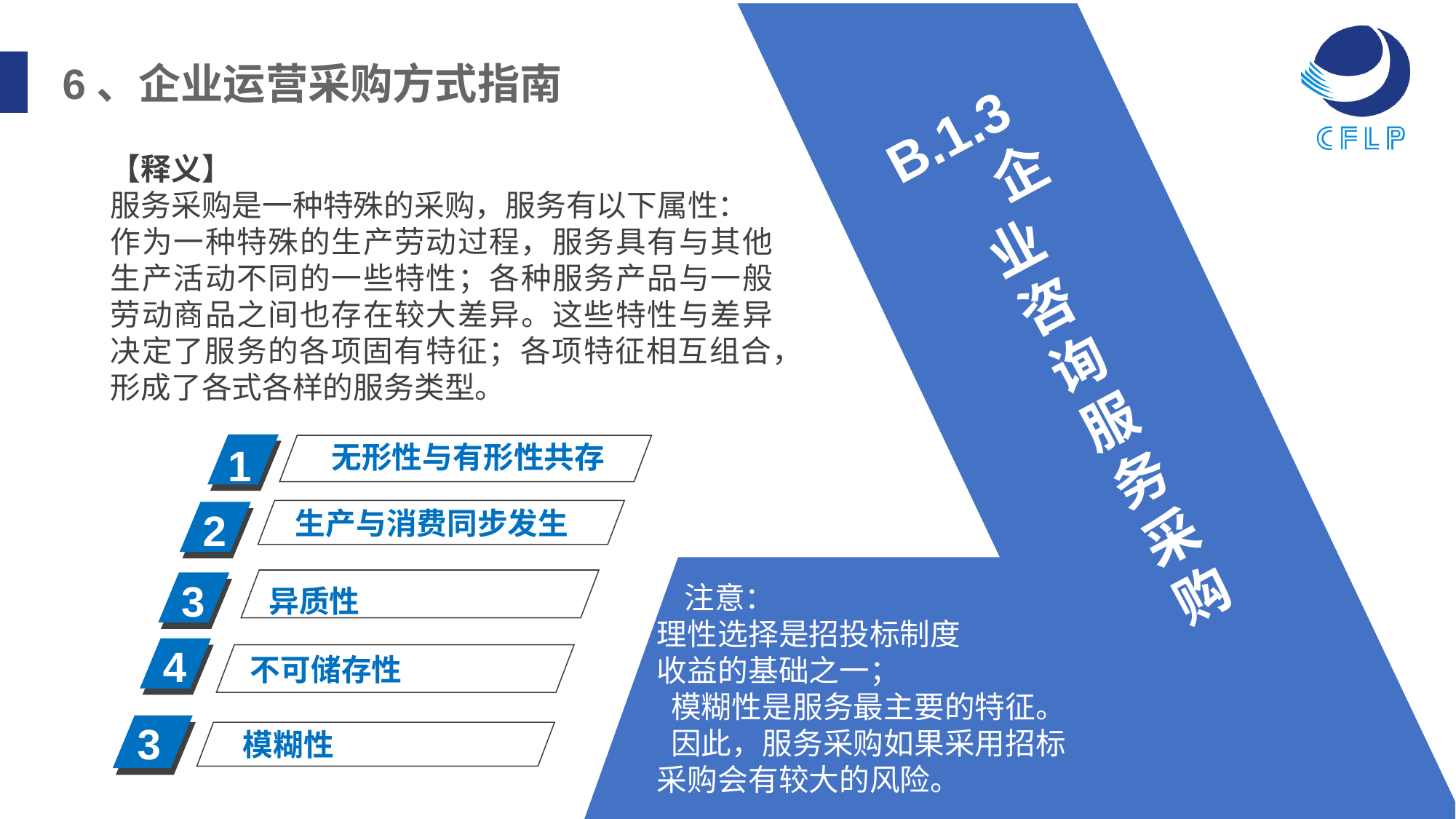

6、企业运营采购方式指南

B.1.3　  企
业
咨
询
服
务
采
购
【释义】
服务采购是一种特殊的采购，服务有以下属性：
作为一种特殊的生产劳动过程，服务具有与其他生产活动不同的一些特性；各种服务产品与一般劳动商品之间也存在较大差异。这些特性与差异决定了服务的各项固有特征；各项特征相互组合，形成了各式各样的服务类型。
无形性与有形性共存
1

2

生产与消费同步发生

   注意：
理性选择是招投标制度
收益的基础之一；
 模糊性是服务最主要的特征。
 因此，服务采购如果采用招标
采购会有较大的风险。

3

异质性
4

不可储存性
3

模糊性